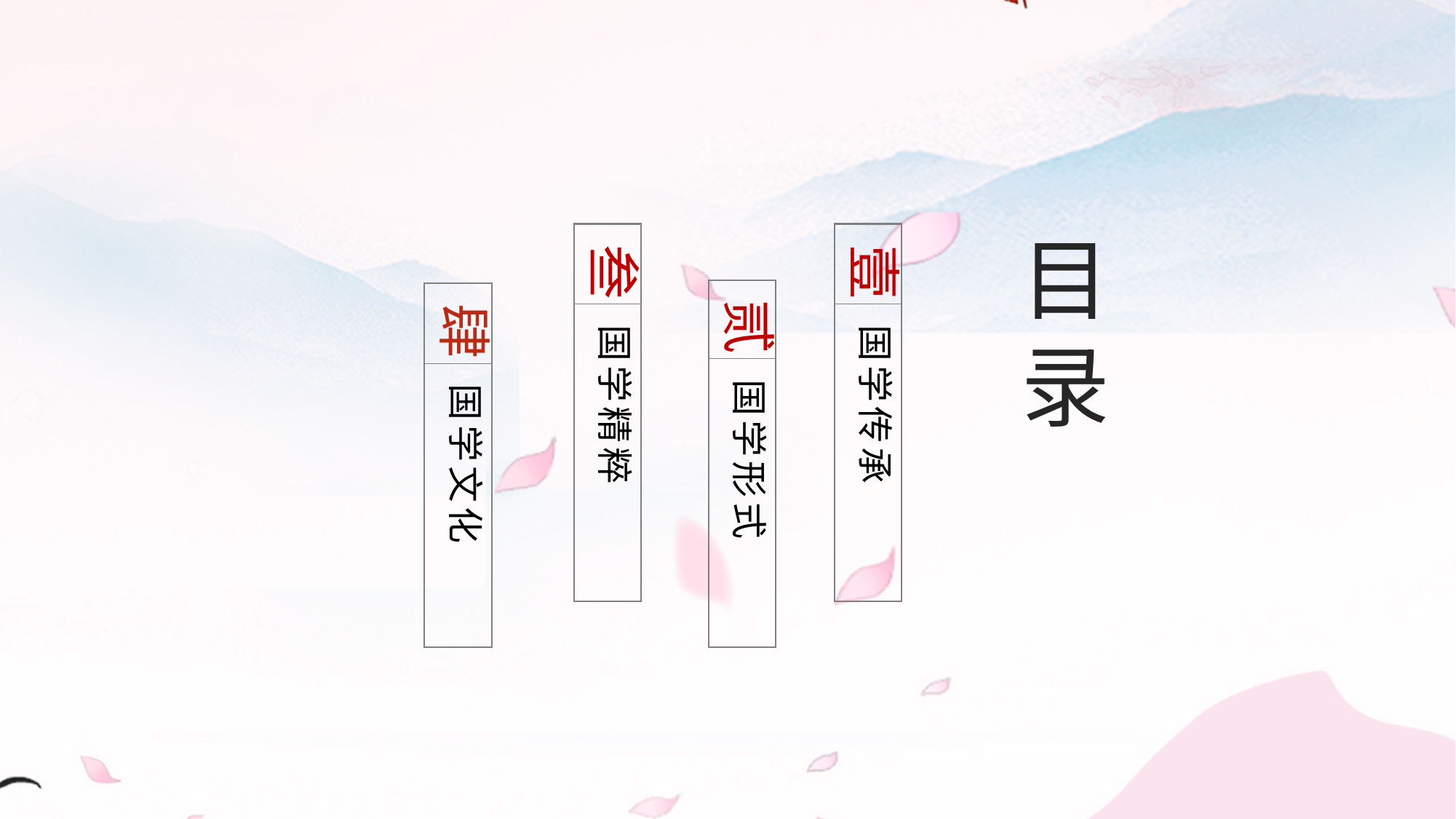

目录

叁
国学精粹

壹
国学传承

贰
国学形式

肆
国学文化